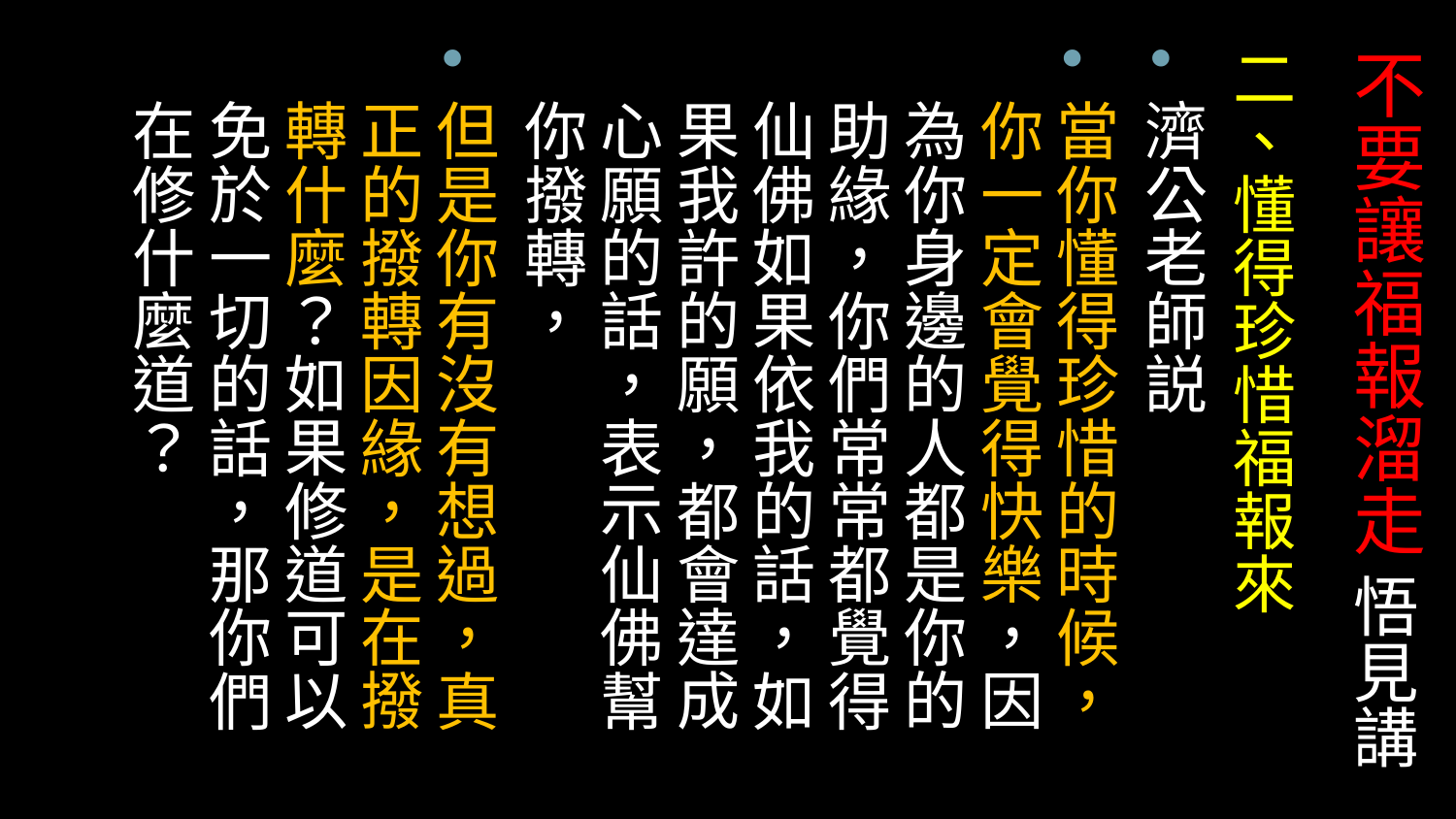

# 不要讓福報溜走 悟見講
二、懂得珍惜福報來
濟公老師説
當你懂得珍惜的時候，你一定會覺得快樂，因為你身邊的人都是你的助緣，你們常常都覺得仙佛如果依我的話，如果我許的願，都會達成心願的話，表示仙佛幫你撥轉，
但是你有沒有想過，真正的撥轉因緣，是在撥轉什麼？如果修道可以免於一切的話，那你們在修什麼道？